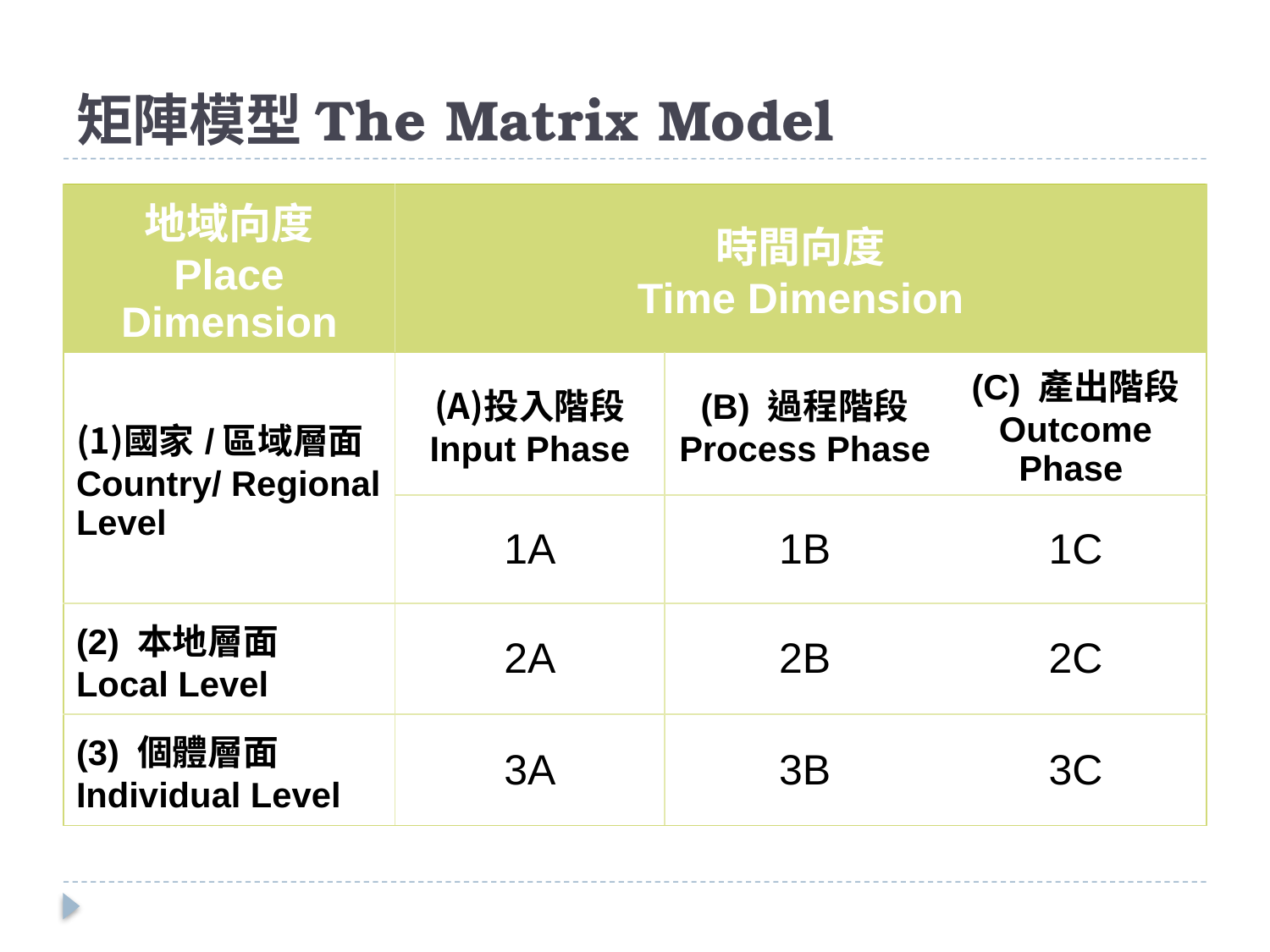

# 矩陣模型The Matrix Model
| 地域向度 Place Dimension | 時間向度 Time Dimension |  |  |
| --- | --- | --- | --- |
| 國家/區域層面 Country/ Regional Level | 投入階段 Input Phase | (B) 過程階段 Process Phase | (C) 產出階段 Outcome Phase |
|  | 1A | 1B | 1C |
| (2) 本地層面 Local Level | 2A | 2B | 2C |
| (3) 個體層面 Individual Level | 3A | 3B | 3C |